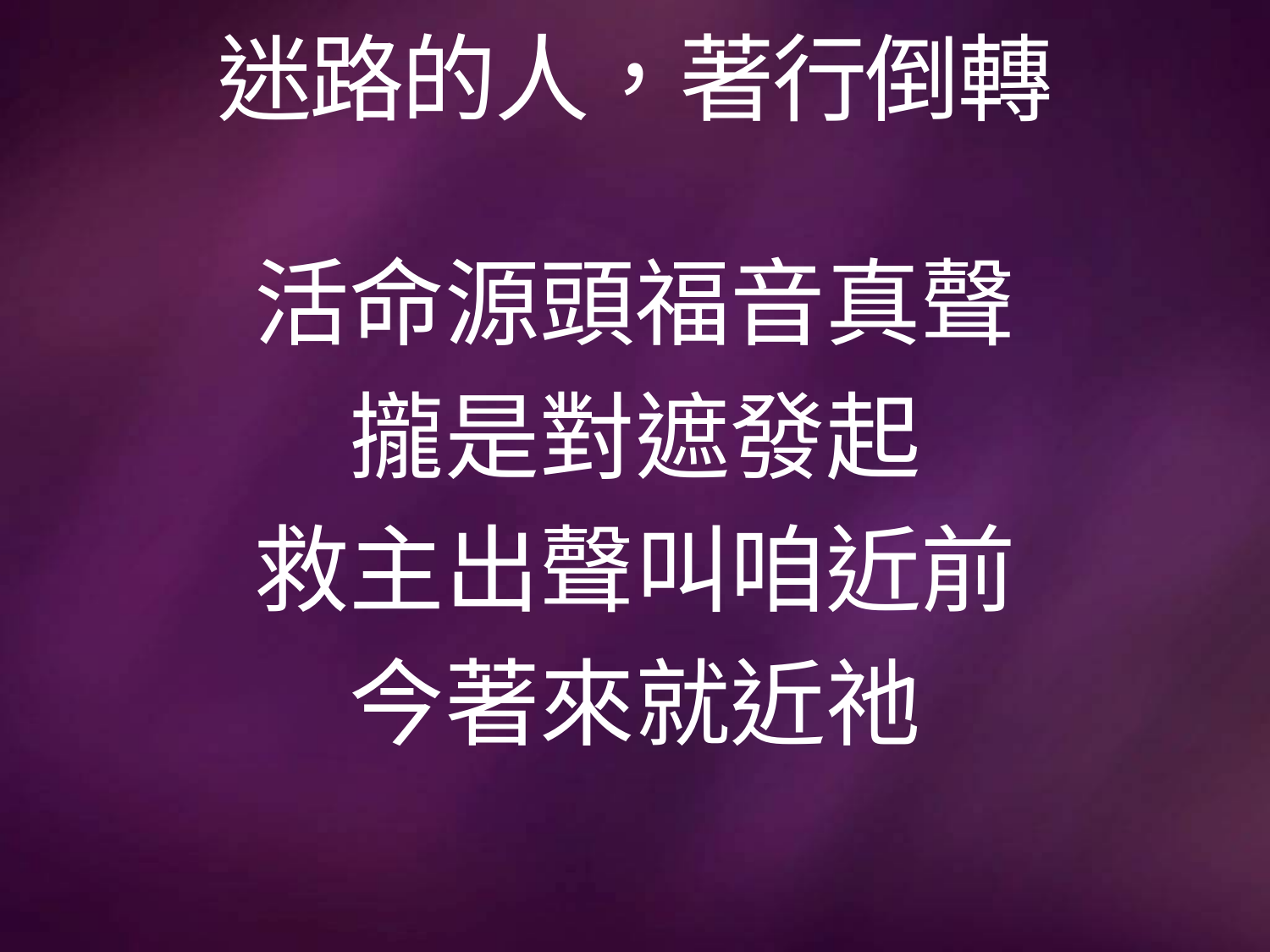

# 迷路的人，著行倒轉
活命源頭福音真聲
攏是對遮發起
救主出聲叫咱近前
今著來就近祂